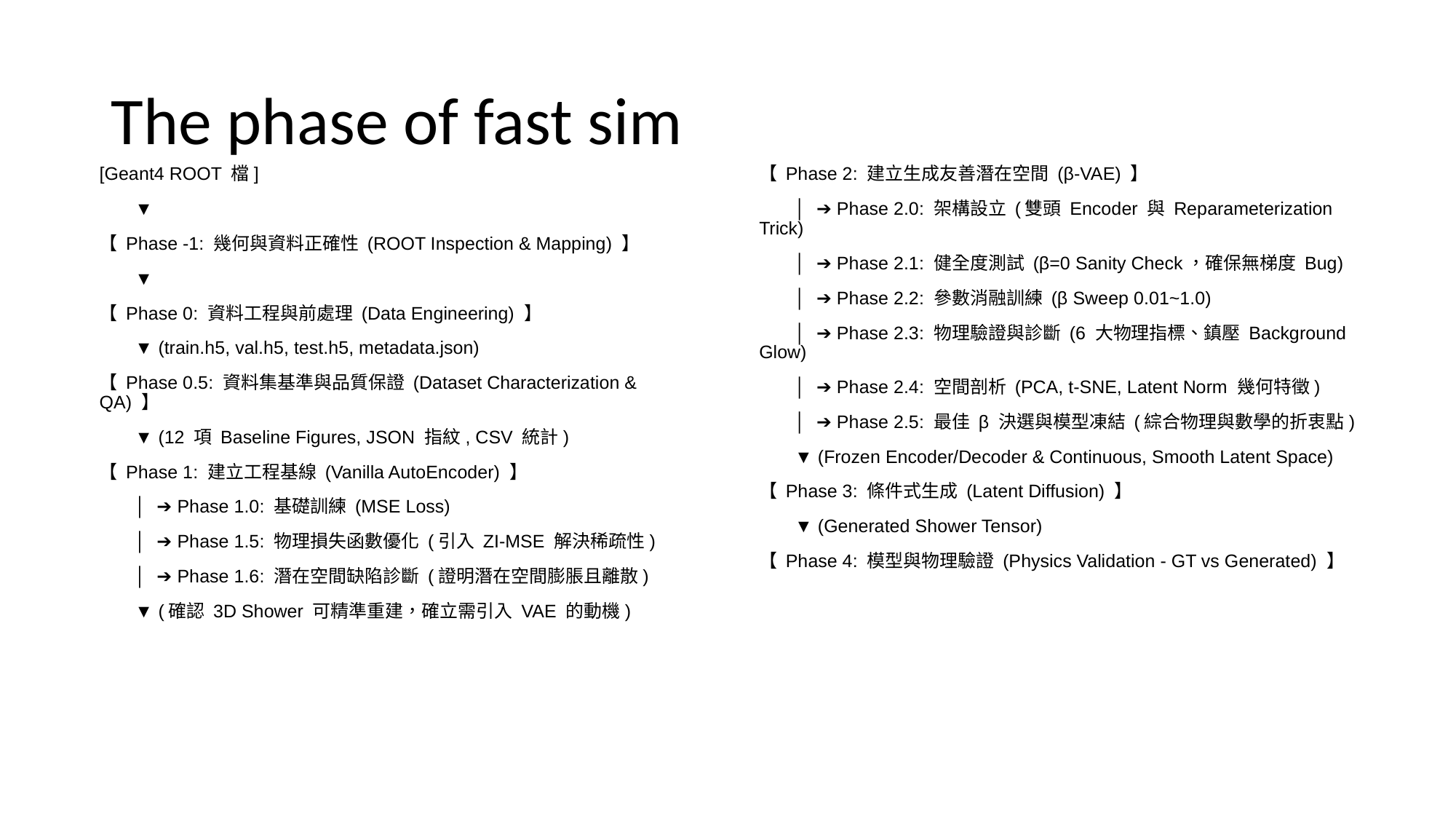

# The phase of fast sim
[Geant4 ROOT 檔]
       ▼
【 Phase -1: 幾何與資料正確性 (ROOT Inspection & Mapping) 】
       ▼
【 Phase 0: 資料工程與前處理 (Data Engineering) 】
       ▼ (train.h5, val.h5, test.h5, metadata.json)
【 Phase 0.5: 資料集基準與品質保證 (Dataset Characterization & QA) 】
       ▼ (12 項 Baseline Figures, JSON 指紋, CSV 統計)
【 Phase 1: 建立工程基線 (Vanilla AutoEncoder) 】
       │  ➔ Phase 1.0: 基礎訓練 (MSE Loss)
       │  ➔ Phase 1.5: 物理損失函數優化 (引入 ZI-MSE 解決稀疏性)
       │  ➔ Phase 1.6: 潛在空間缺陷診斷 (證明潛在空間膨脹且離散)
       ▼ (確認 3D Shower 可精準重建，確立需引入 VAE 的動機)
【 Phase 2: 建立生成友善潛在空間 (β-VAE) 】
       │  ➔ Phase 2.0: 架構設立 (雙頭 Encoder 與 Reparameterization Trick)
       │  ➔ Phase 2.1: 健全度測試 (β=0 Sanity Check，確保無梯度 Bug)
       │  ➔ Phase 2.2: 參數消融訓練 (β Sweep 0.01~1.0)
       │  ➔ Phase 2.3: 物理驗證與診斷 (6 大物理指標、鎮壓 Background Glow)
       │  ➔ Phase 2.4: 空間剖析 (PCA, t-SNE, Latent Norm 幾何特徵)
       │  ➔ Phase 2.5: 最佳 β 決選與模型凍結 (綜合物理與數學的折衷點)
       ▼ (Frozen Encoder/Decoder & Continuous, Smooth Latent Space)
【 Phase 3: 條件式生成 (Latent Diffusion) 】
       ▼ (Generated Shower Tensor)
【 Phase 4: 模型與物理驗證 (Physics Validation - GT vs Generated) 】